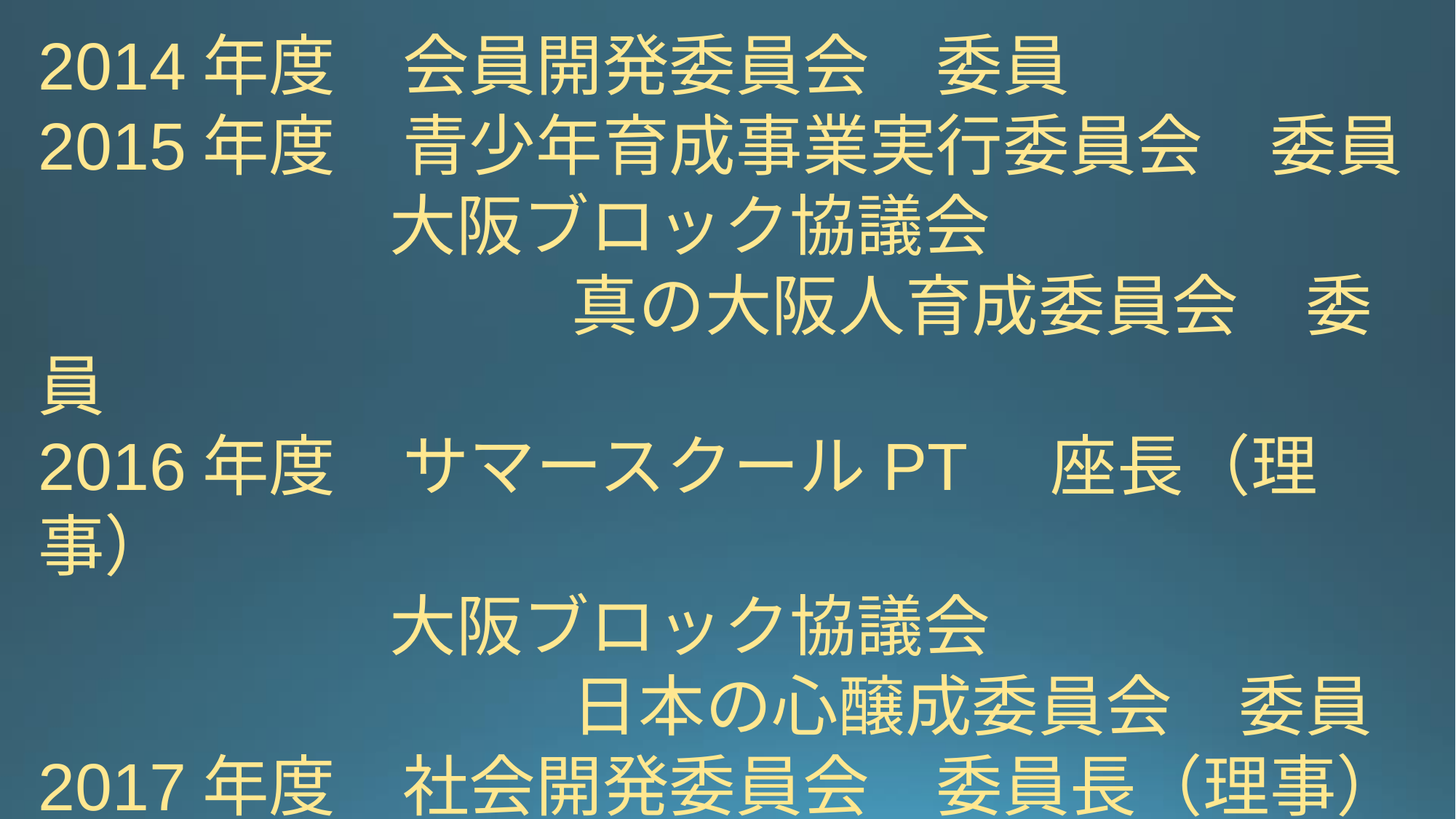

2014年度　会員開発委員会　委員
2015年度　青少年育成事業実行委員会　委員
		　　大阪ブロック協議会
　　　　　　　　真の大阪人育成委員会　委員
2016年度　サマースクールPT　座長（理事）
		　　大阪ブロック協議会
　　　　　　　　日本の心醸成委員会　委員
2017年度　社会開発委員会　委員長（理事）
	　　　　 泉州地域会員会議所会議　ｾｸﾚﾀﾘｰ